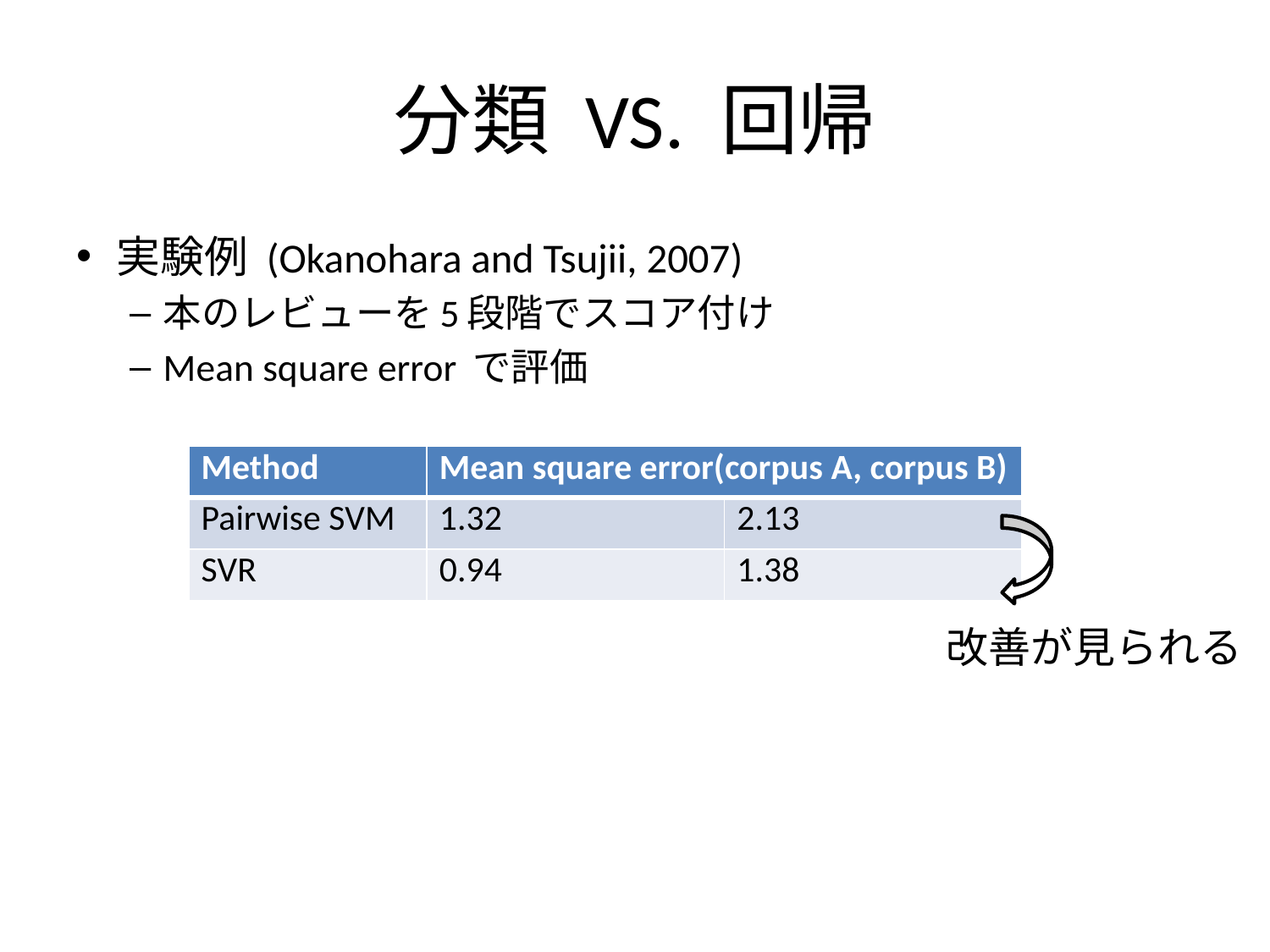

# 分類 VS. 回帰
実験例 (Okanohara and Tsujii, 2007)
本のレビューを5段階でスコア付け
Mean square error で評価
| Method | Mean square error(corpus A, corpus B) |  |
| --- | --- | --- |
| Pairwise SVM | 1.32 | 2.13 |
| SVR | 0.94 | 1.38 |

改善が見られる